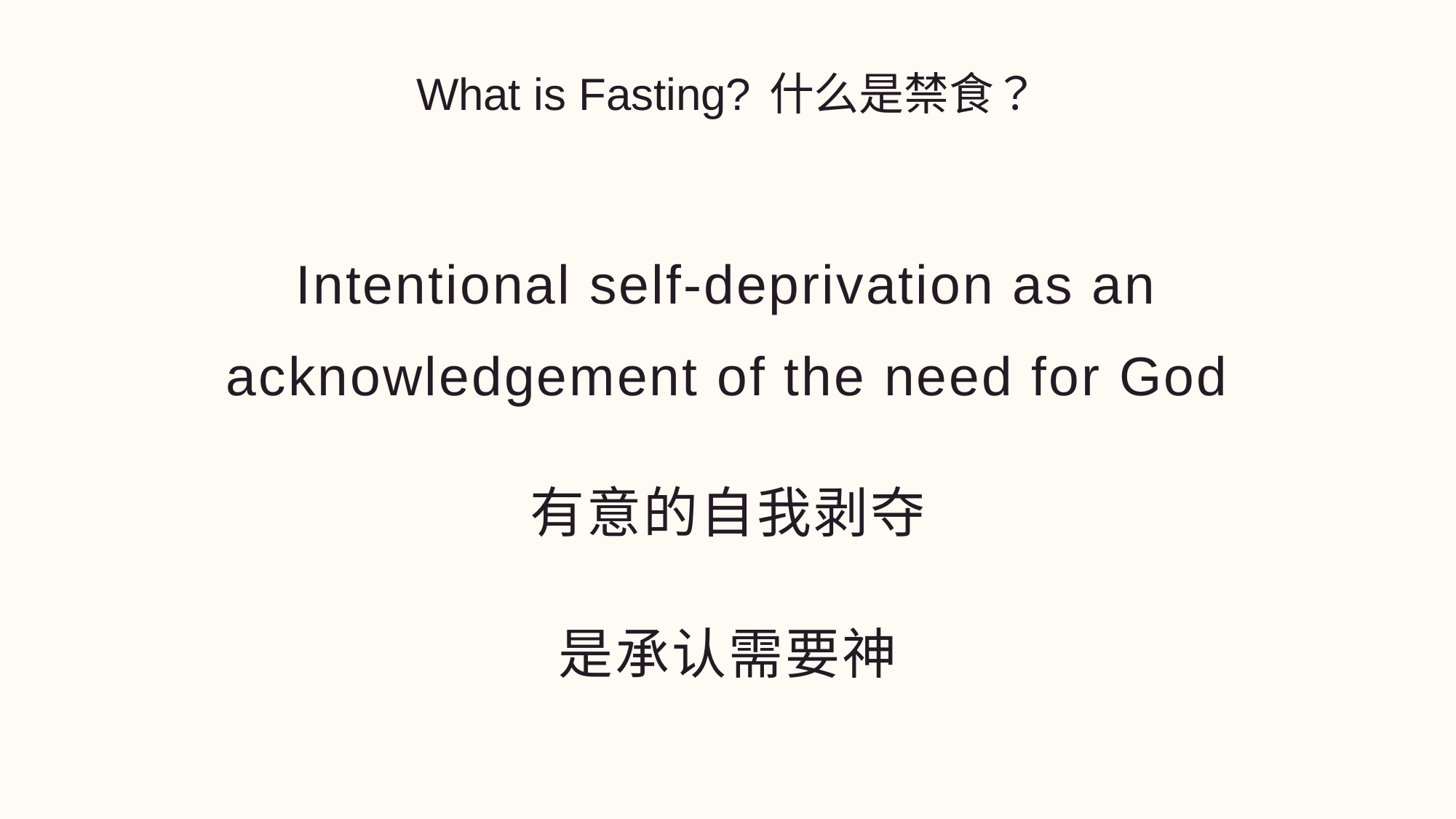

What is Fasting? 什么是禁食？
Intentional self-deprivation as an acknowledgement of the need for God
有意的自我剥夺
是承认需要神